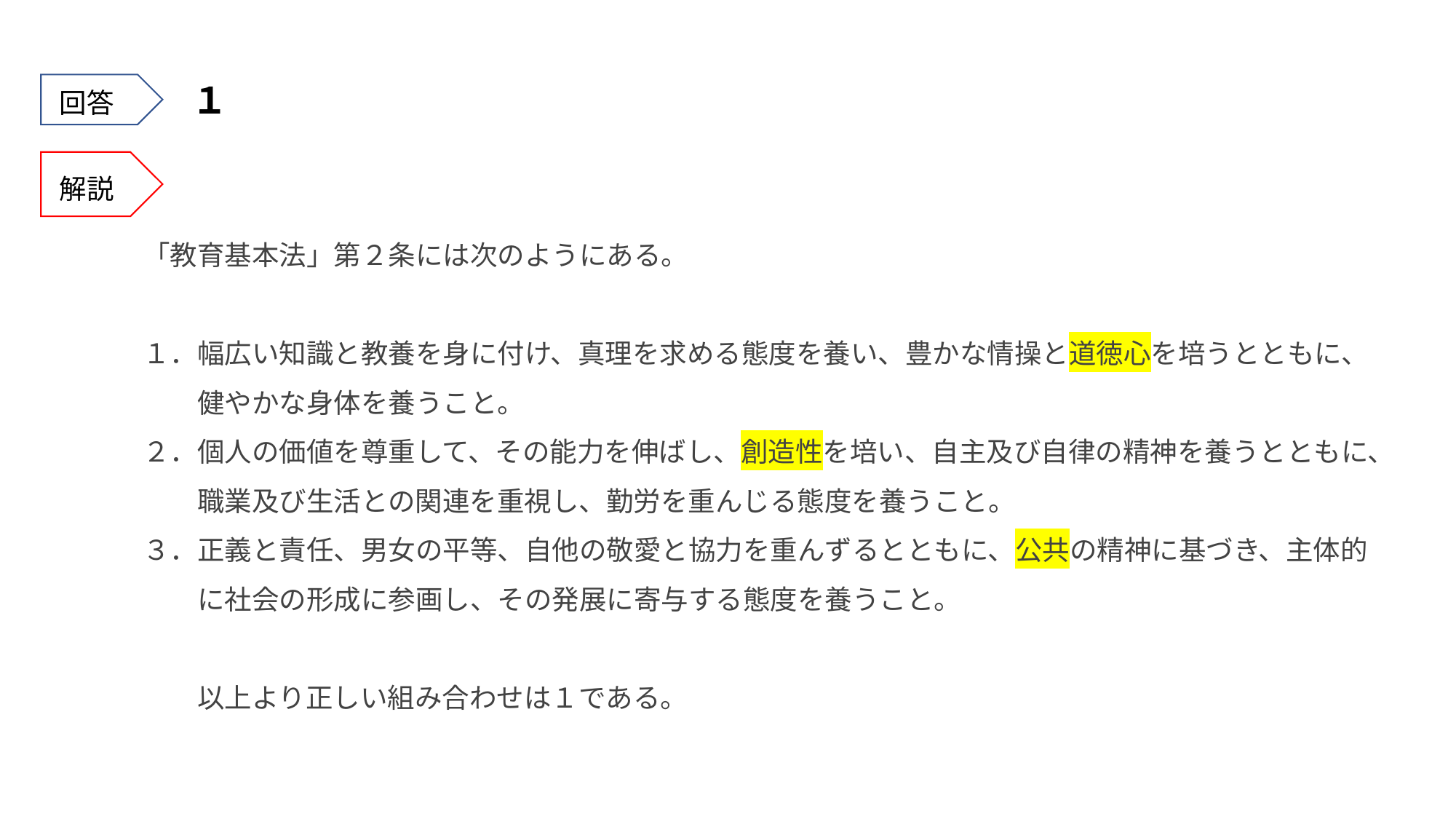

１

回答

解説
「教育基本法」第２条には次のようにある。
１．幅広い知識と教養を身に付け、真理を求める態度を養い、豊かな情操と道徳心を培うとともに、
　　健やかな身体を養うこと。
２．個人の価値を尊重して、その能力を伸ばし、創造性を培い、自主及び自律の精神を養うとともに、
　　職業及び生活との関連を重視し、勤労を重んじる態度を養うこと。
３．正義と責任、男女の平等、自他の敬愛と協力を重んずるとともに、公共の精神に基づき、主体的
　　に社会の形成に参画し、その発展に寄与する態度を養うこと。
　　以上より正しい組み合わせは１である。